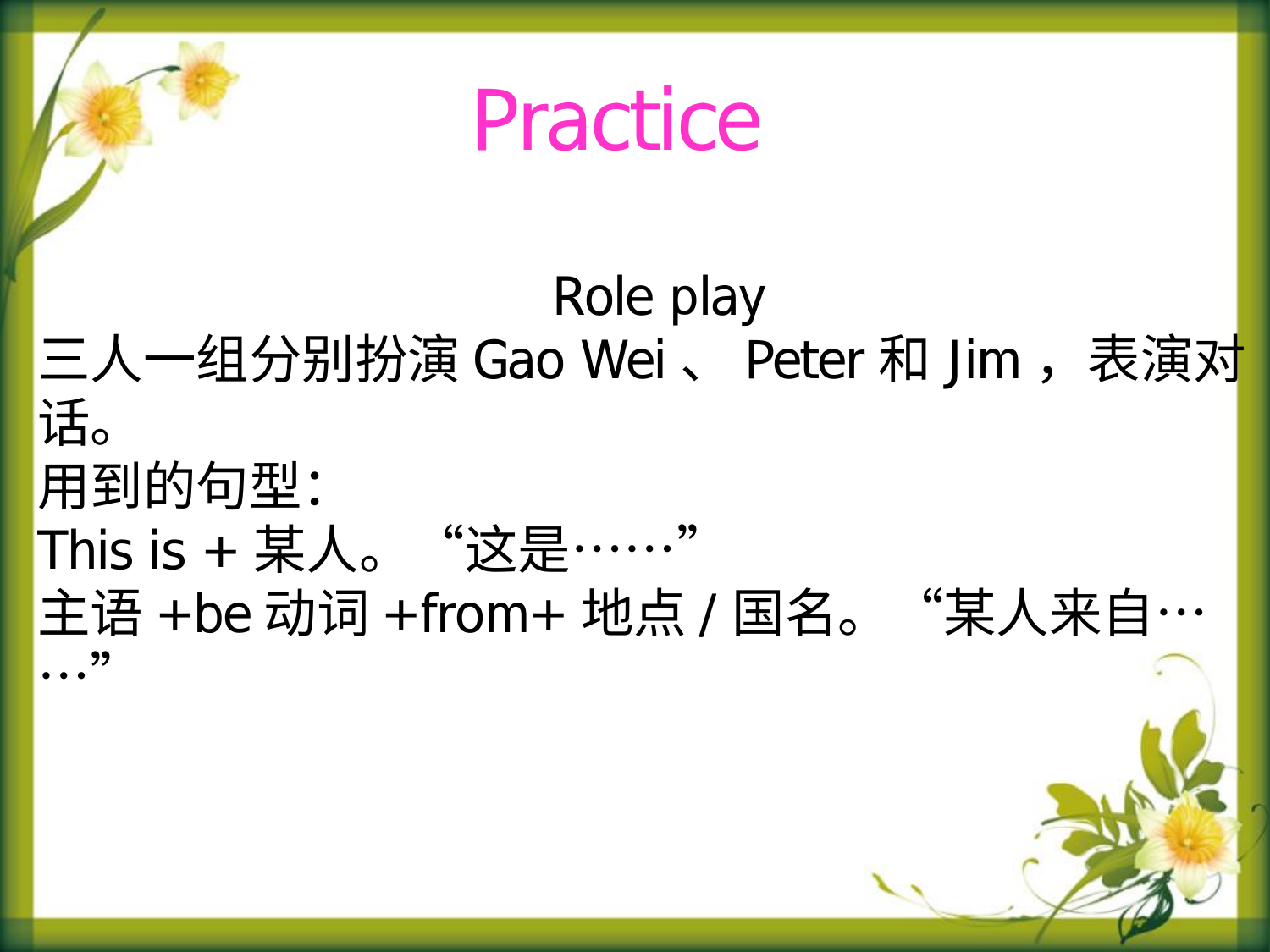

Practice
Role play
三人一组分别扮演Gao Wei、Peter和Jim，表演对话。
用到的句型：
This is +某人。“这是……”
主语+be动词+from+地点/国名。“某人来自……”